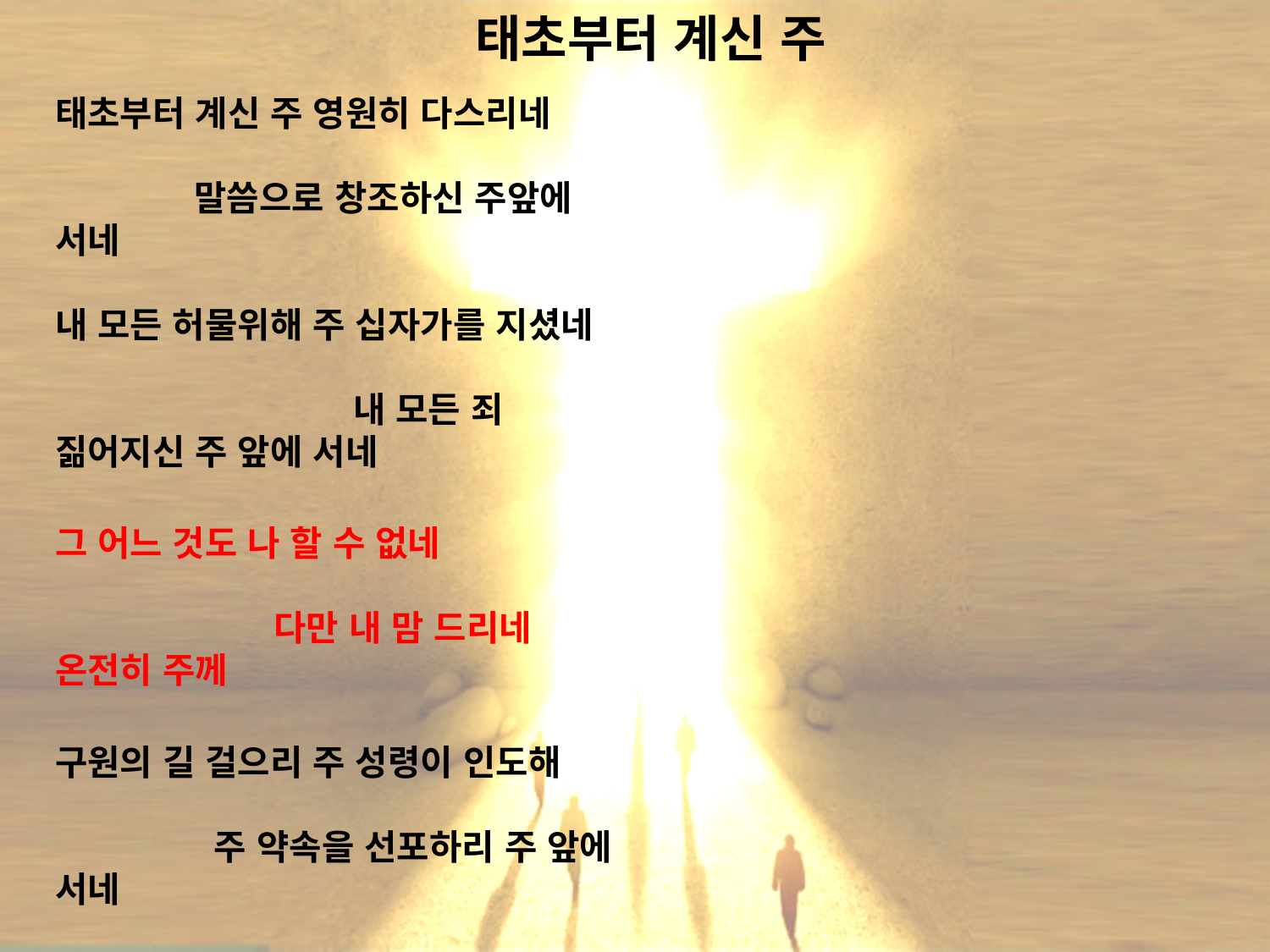

# 태초부터 계신 주
태초부터 계신 주 영원히 다스리네                                                                                  말씀으로 창조하신 주앞에 서네
내 모든 허물위해 주 십자가를 지셨네                                                                                             내 모든 죄 짊어지신 주 앞에 서네
그 어느 것도 나 할 수 없네                                                                                                     다만 내 맘 드리네 온전히 주께
구원의 길 걸으리 주 성령이 인도해                                                                                   주 약속을 선포하리 주 앞에 서네
온전히 주께 온전히 주께 주님께                                                                                      주님께 온전히 주께 온전히 주께
나 주께  손들고 내 맘 드리네                          나의 경외하는 주님께
주께  나의 모든 것 드립니다                                               나 주의 것(x5)